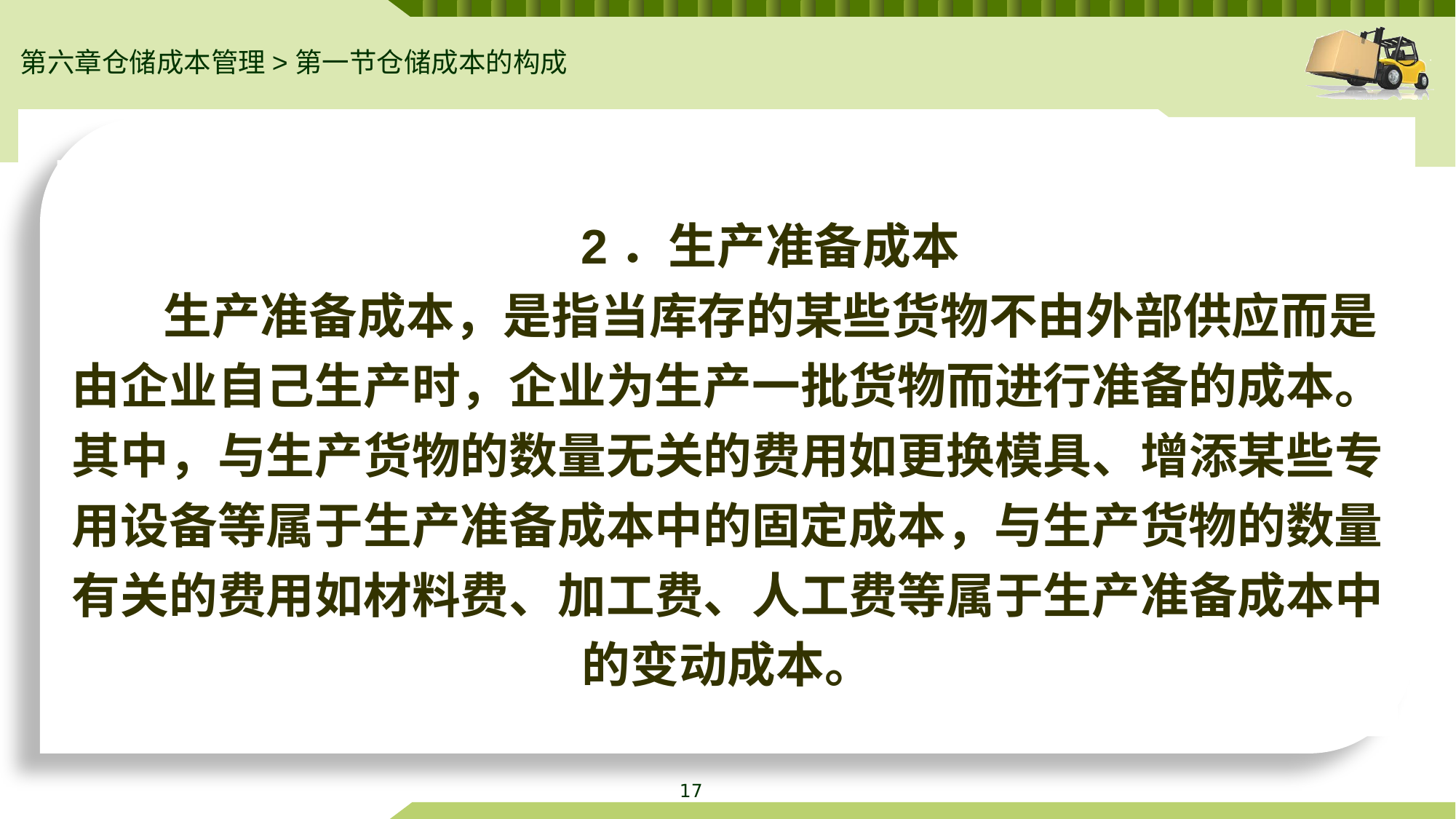

第六章仓储成本管理>第一节仓储成本的构成
2．生产准备成本
生产准备成本，是指当库存的某些货物不由外部供应而是由企业自己生产时，企业为生产一批货物而进行准备的成本。其中，与生产货物的数量无关的费用如更换模具、增添某些专用设备等属于生产准备成本中的固定成本，与生产货物的数量有关的费用如材料费、加工费、人工费等属于生产准备成本中的变动成本。